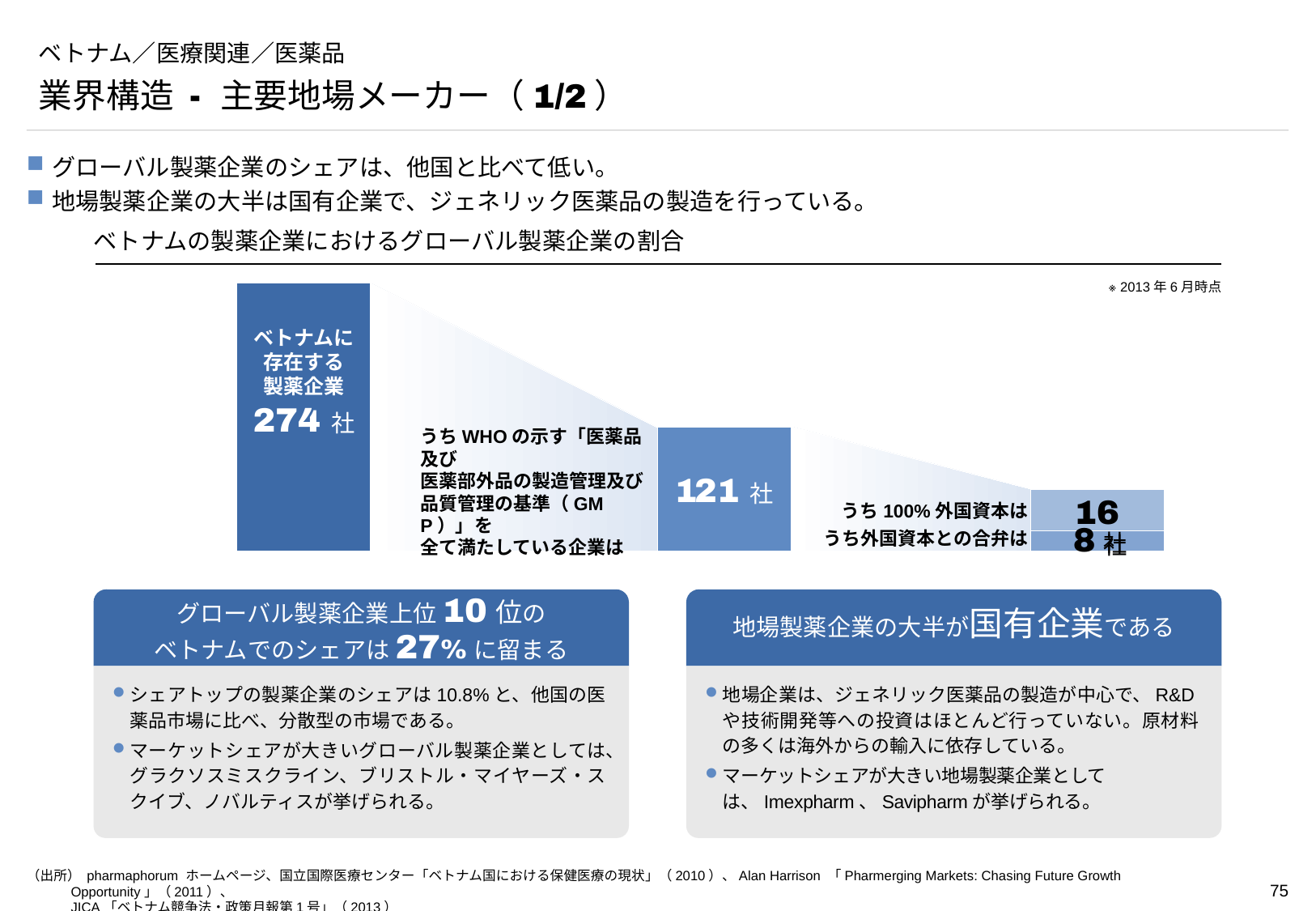

# ベトナム／医療関連／医薬品
業界構造 - 主要地場メーカー（1/2）
グローバル製薬企業のシェアは、他国と比べて低い。
地場製薬企業の大半は国有企業で、ジェネリック医薬品の製造を行っている。
ベトナムの製薬企業におけるグローバル製薬企業の割合
※ 2013年6月時点

ベトナムに
存在する
製薬企業
274社

うちWHOの示す「医薬品及び
医薬部外品の製造管理及び
品質管理の基準（GMP）」を
全て満たしている企業は
121社
16社

うち100%外国資本は
8社
うち外国資本との合弁は
グローバル製薬企業上位10位の
ベトナムでのシェアは27%に留まる
地場製薬企業の大半が国有企業である
シェアトップの製薬企業のシェアは10.8%と、他国の医薬品市場に比べ、分散型の市場である。
マーケットシェアが大きいグローバル製薬企業としては、グラクソスミスクライン、ブリストル・マイヤーズ・スクイブ、ノバルティスが挙げられる。
地場企業は、ジェネリック医薬品の製造が中心で、R&Dや技術開発等への投資はほとんど行っていない。原材料の多くは海外からの輸入に依存している。
マーケットシェアが大きい地場製薬企業としては、Imexpharm、Savipharmが挙げられる。
（出所） pharmaphorum ホームページ、国立国際医療センター「ベトナム国における保健医療の現状」（2010）、Alan Harrison 「Pharmerging Markets: Chasing Future Growth Opportunity」（2011）、
JICA「ベトナム競争法・政策月報第1号」（2013）